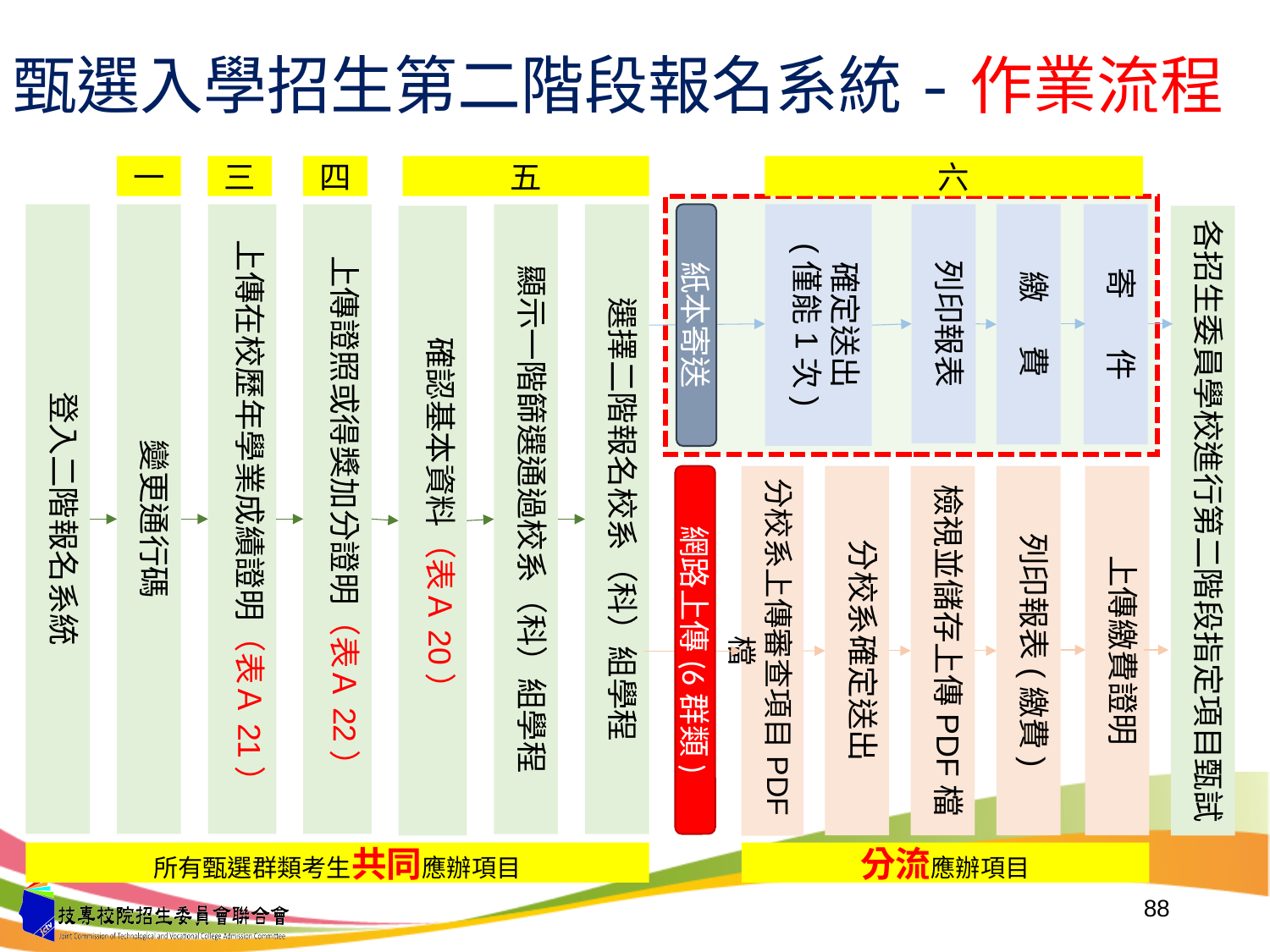

甄選入學招生第二階段報名系統-作業流程
一
三
四
五
六

登入二階報名系統
變更通行碼
上傳在校歷年學業成績證明（表Ａ21）
上傳證照或得獎加分證明（表Ａ22）
確定送出
(僅能1次)
顯示一階篩選通過校系（科）組學程
選擇二階報名校系（科）組學程
紙本寄送
列印報表
繳      費
寄       件
各招生委員學校進行第二階段指定項目甄試
確認基本資料（表Ａ20）
網路上傳(6群類)
分校系確定送出
檢視並儲存上傳PDF檔
列印報表(繳費)
上傳繳費證明
分校系上傳審查項目PDF檔
所有甄選群類考生共同應辦項目
分流應辦項目
88